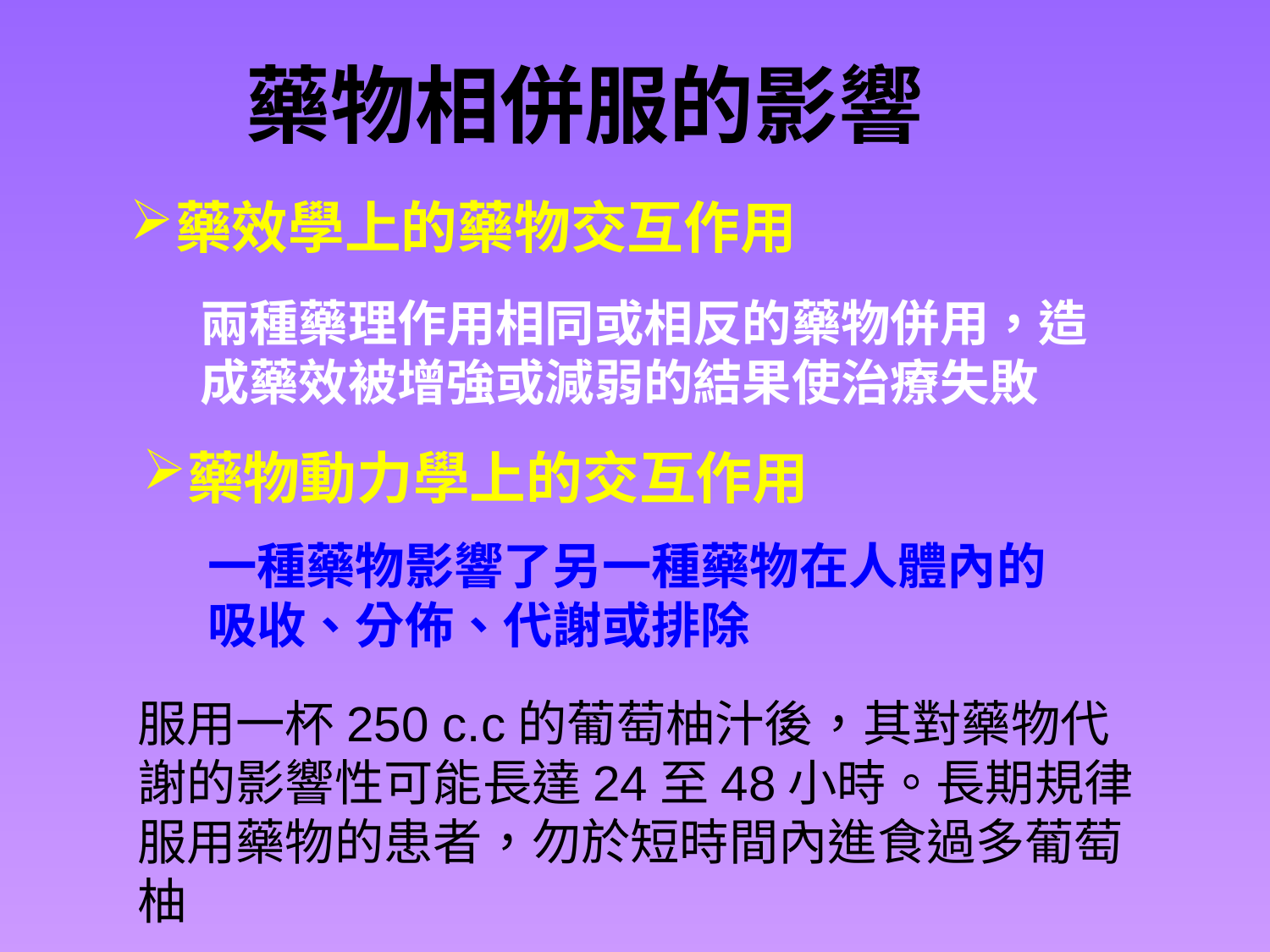

藥物相併服的影響
藥效學上的藥物交互作用
兩種藥理作用相同或相反的藥物併用，造成藥效被增強或減弱的結果使治療失敗
藥物動力學上的交互作用
一種藥物影響了另一種藥物在人體內的吸收、分佈、代謝或排除
服用一杯250 c.c的葡萄柚汁後，其對藥物代謝的影響性可能長達24至48小時。長期規律服用藥物的患者，勿於短時間內進食過多葡萄柚